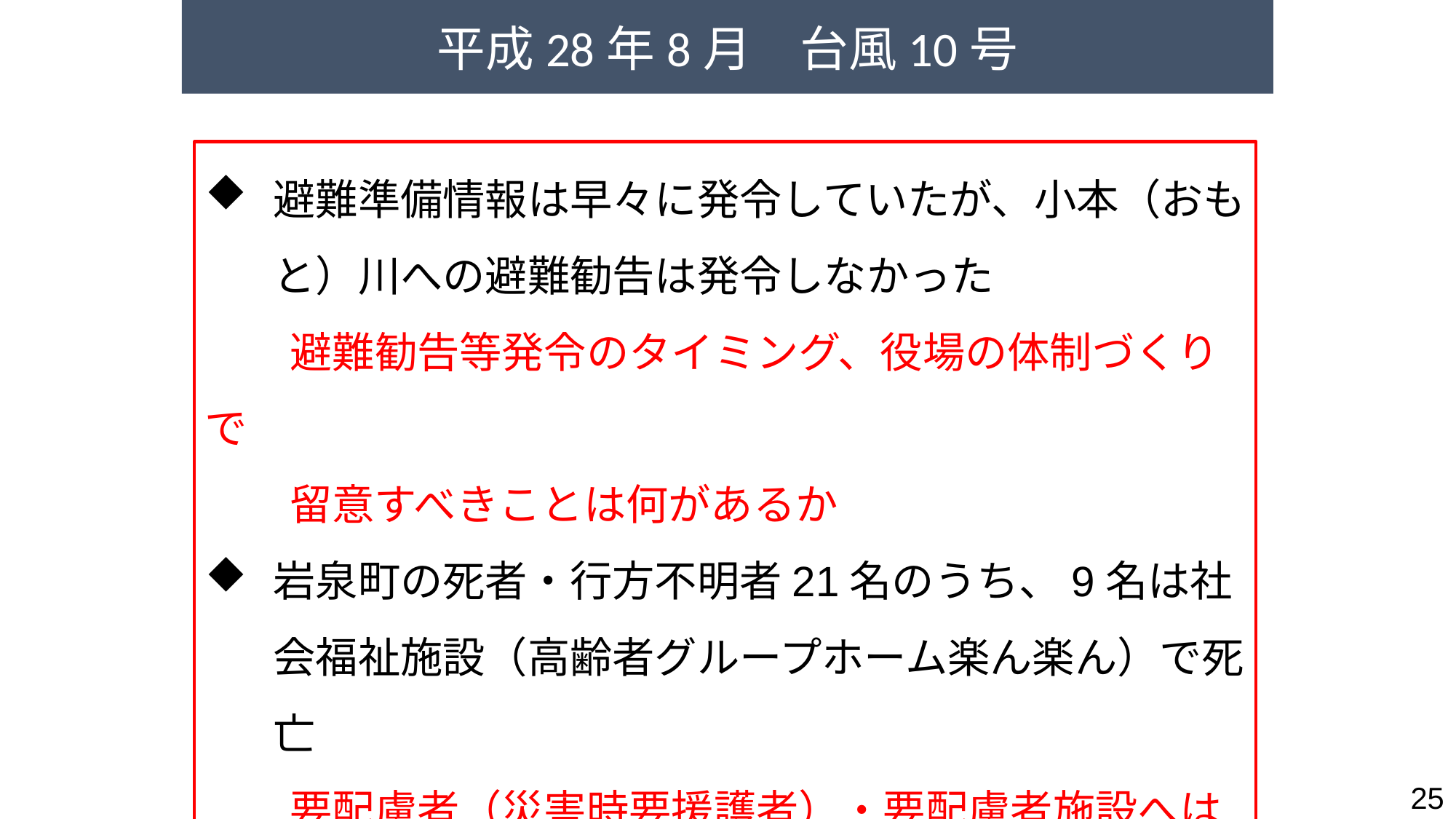

平成28年8月　台風10号
避難準備情報は早々に発令していたが、小本（おもと）川への避難勧告は発令しなかった
　　避難勧告等発令のタイミング、役場の体制づくりで
　　留意すべきことは何があるか
岩泉町の死者・行方不明者21名のうち、9名は社会福祉施設（高齢者グループホーム楽ん楽ん）で死亡
　　要配慮者（災害時要援護者）・要配慮者施設へはどの
　　ような対応が有効と考えられるか
25